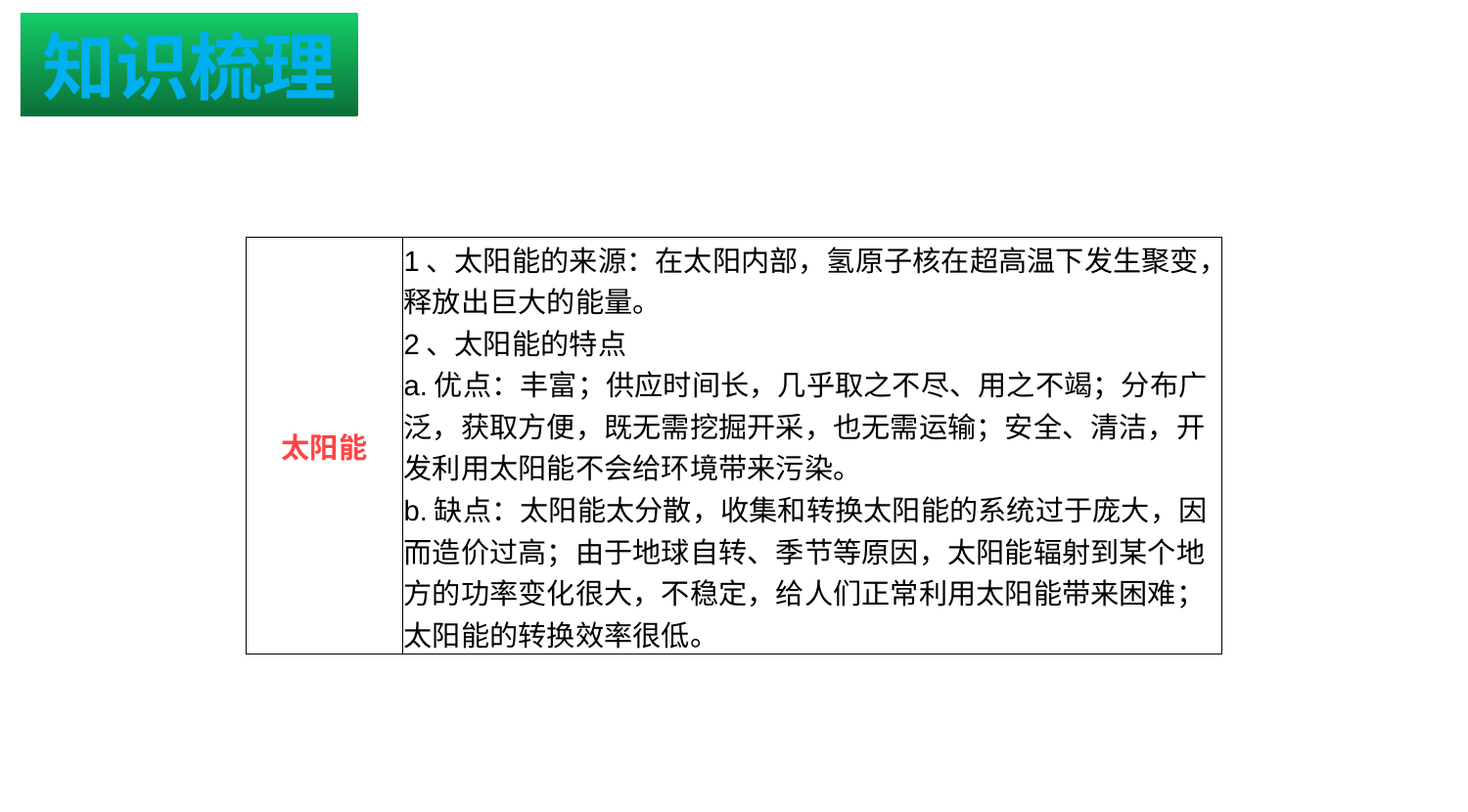

知识梳理
| 太阳能 | 1、太阳能的来源：在太阳内部，氢原子核在超高温下发生聚变，释放出巨大的能量。 2、太阳能的特点 a.优点：丰富；供应时间长，几乎取之不尽、用之不竭；分布广泛，获取方便，既无需挖掘开采，也无需运输；安全、清洁，开发利用太阳能不会给环境带来污染。 b.缺点：太阳能太分散，收集和转换太阳能的系统过于庞大，因而造价过高；由于地球自转、季节等原因，太阳能辐射到某个地方的功率变化很大，不稳定，给人们正常利用太阳能带来困难；太阳能的转换效率很低。 |
| --- | --- |